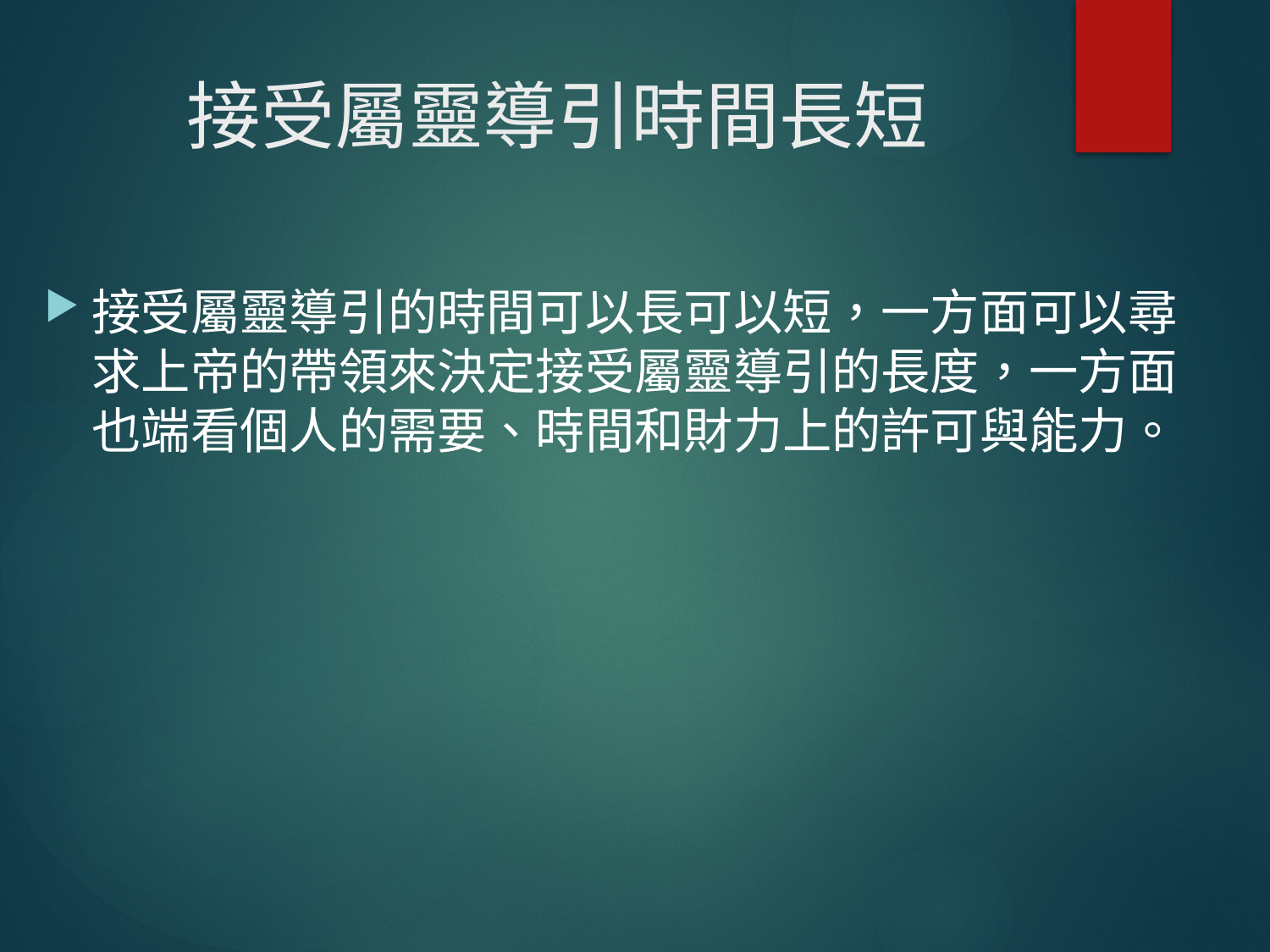

# 接受屬靈導引時間長短
接受屬靈導引的時間可以長可以短，一方面可以尋求上帝的帶領來決定接受屬靈導引的長度，一方面也端看個人的需要、時間和財力上的許可與能力。